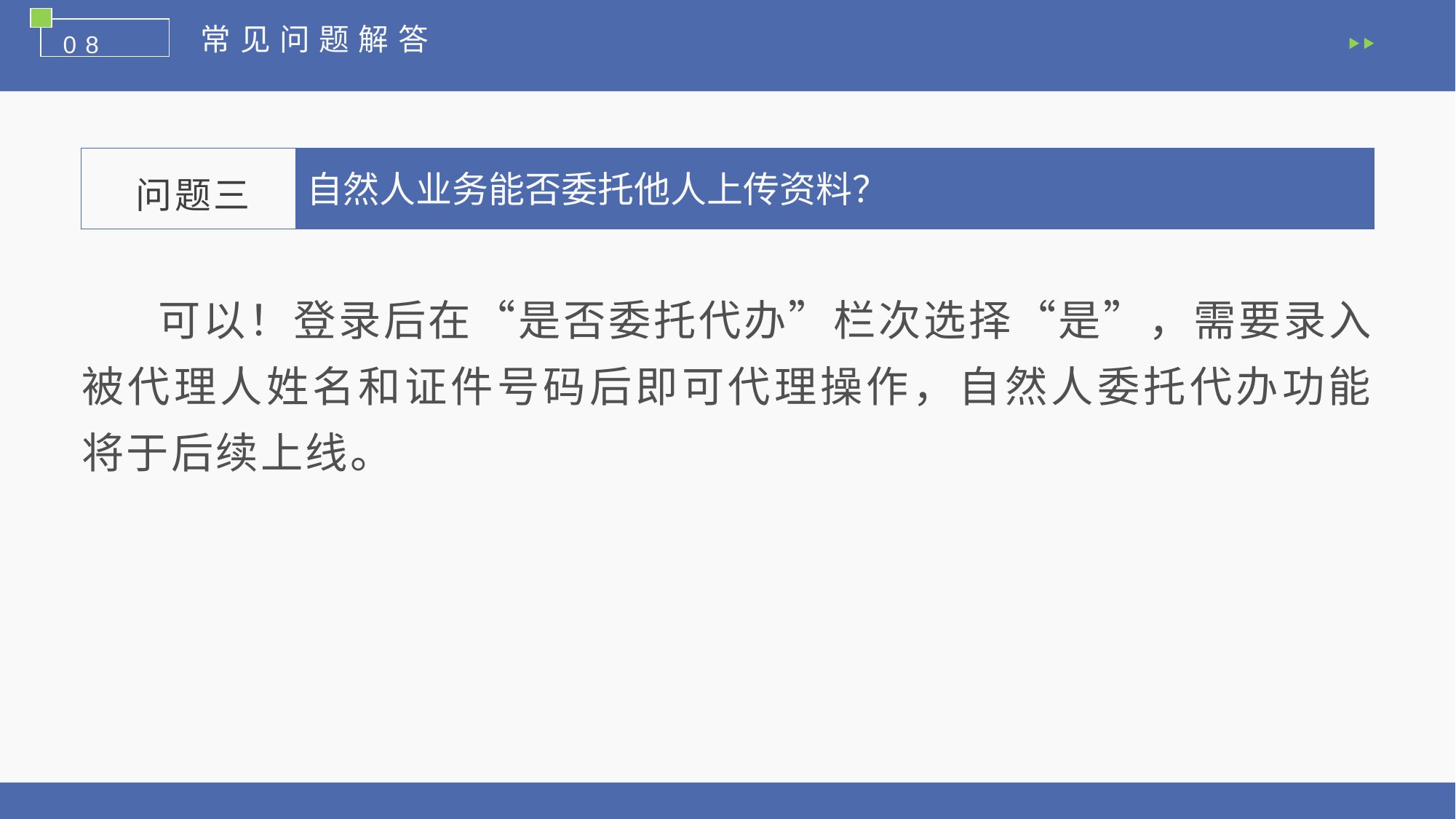

常见问题解答

08

自然人业务能否委托他人上传资料？
问题三
      可以！登录后在“是否委托代办”栏次选择“是”，需要录入被代理人姓名和证件号码后即可代理操作，自然人委托代办功能将于后续上线。